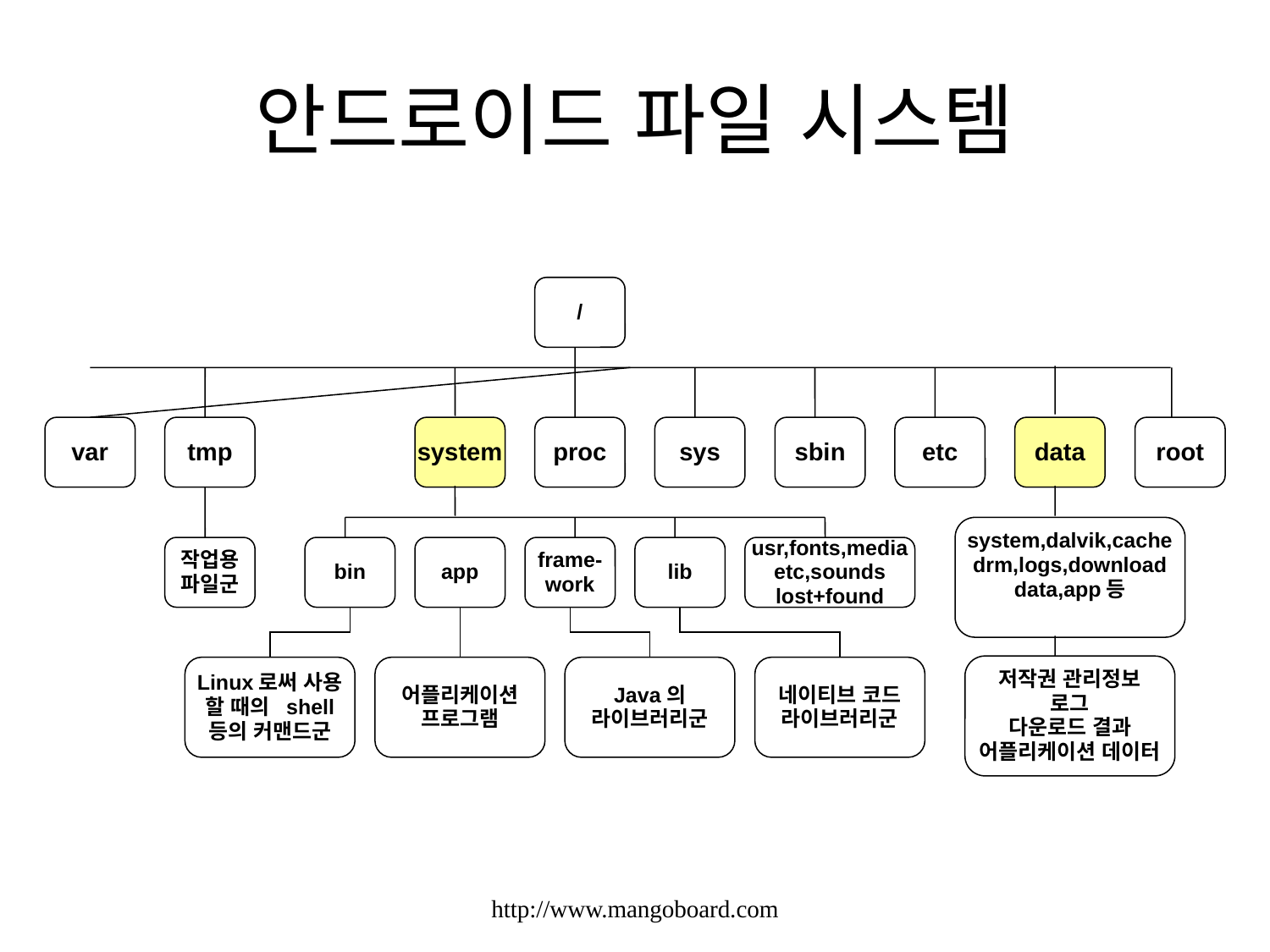

# 안드로이드 파일 시스템
/

var
tmp
system
proc
sys
sbin
etc
data
root

system,dalvik,cache
drm,logs,download
data,app등

작업용
파일군
bin
app
frame-
work
lib
usr,fonts,media
etc,sounds
lost+found

저작권 관리정보
로그
다운로드 결과
어플리케이션 데이터
Linux로써 사용
할 때의  shell
등의 커맨드군
어플리케이션
프로그램
Java의
라이브러리군
네이티브 코드
라이브러리군
http://www.mangoboard.com